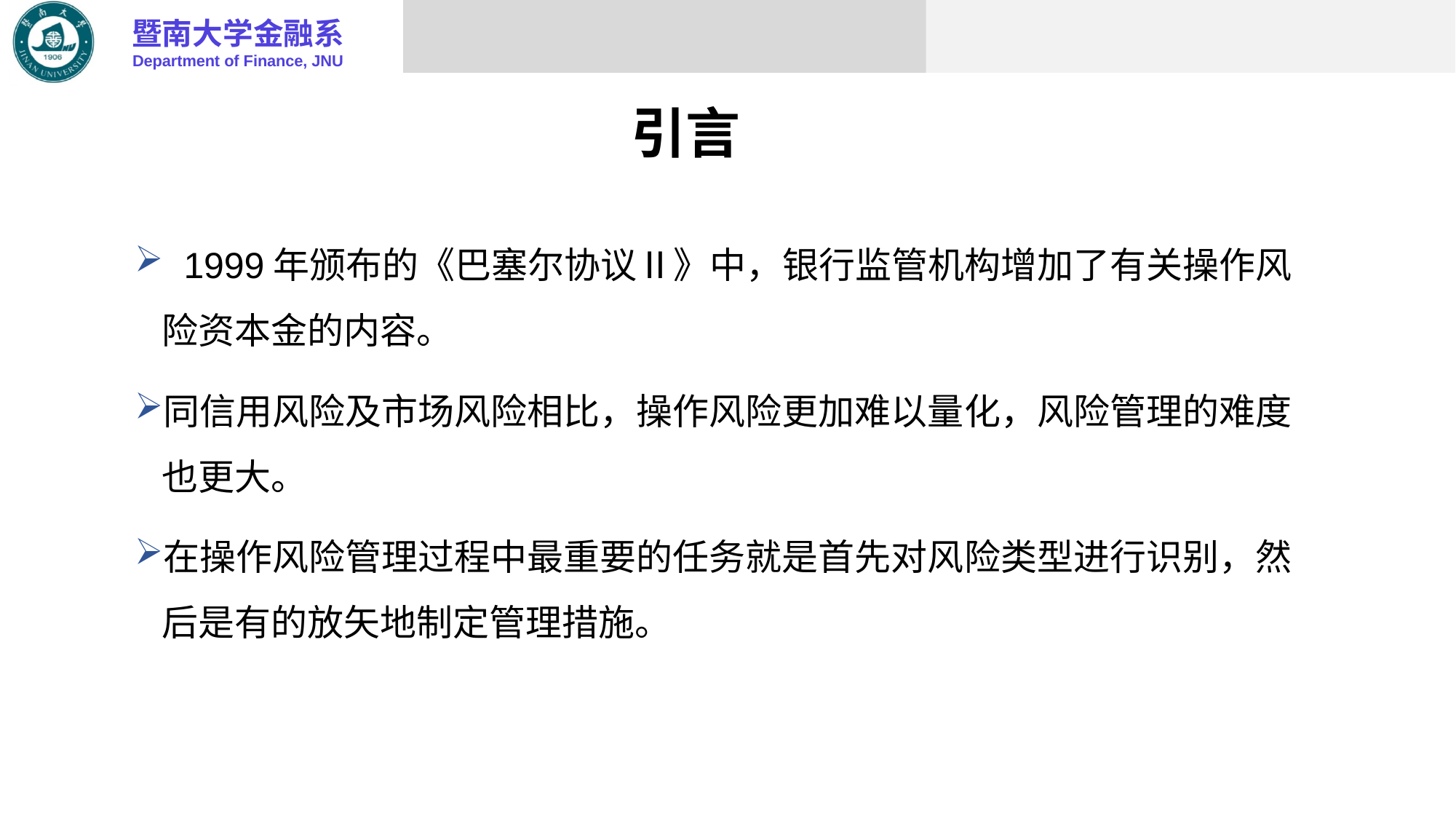

引言
  1999年颁布的《巴塞尔协议Ⅱ》中，银行监管机构增加了有关操作风险资本金的内容。
同信用风险及市场风险相比，操作风险更加难以量化，风险管理的难度也更大。
在操作风险管理过程中最重要的任务就是首先对风险类型进行识别，然后是有的放矢地制定管理措施。